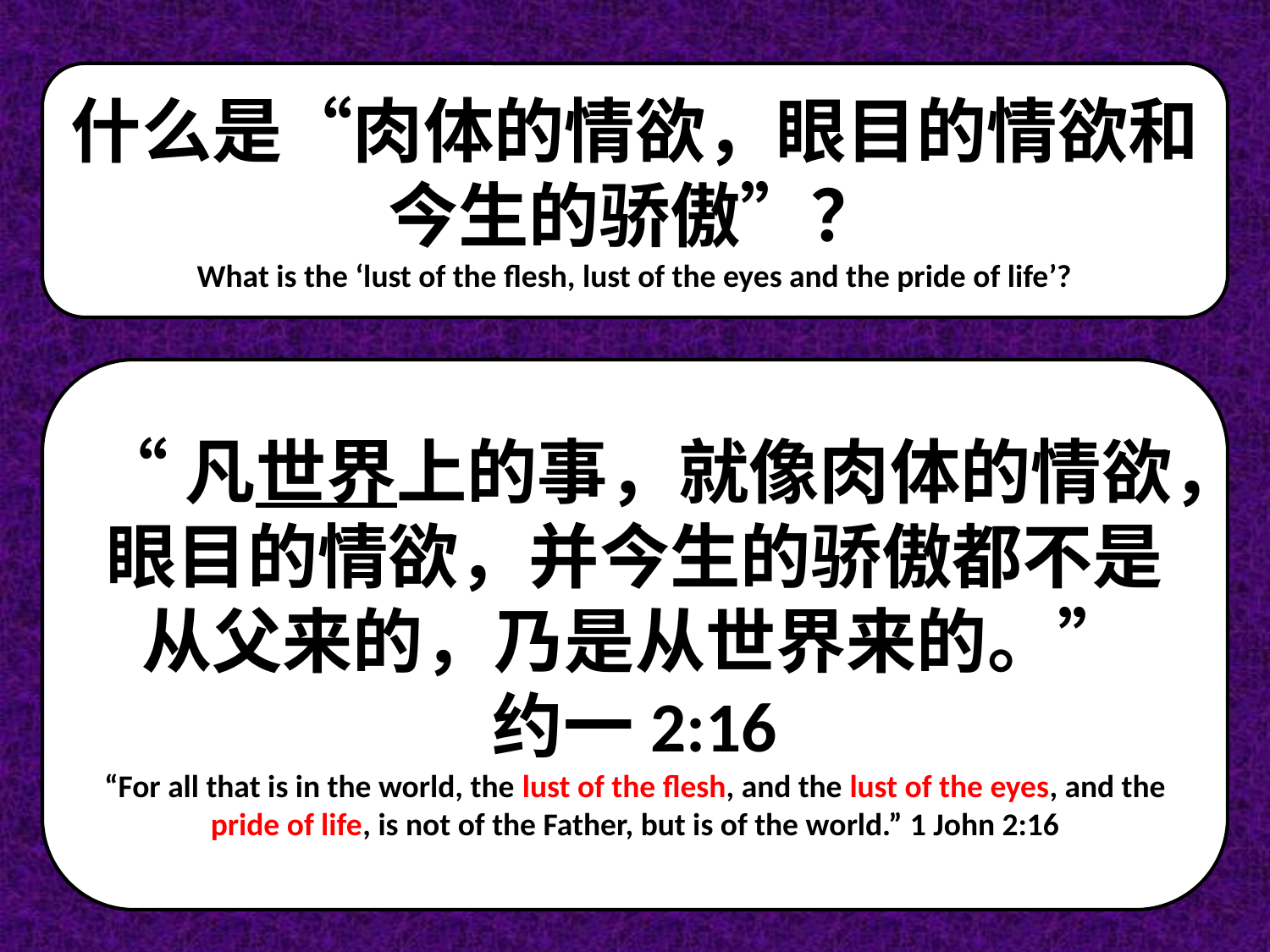

什么是“肉体的情欲，眼目的情欲和今生的骄傲”？
What is the ‘lust of the flesh, lust of the eyes and the pride of life’?
“凡世界上的事，就像肉体的情欲，眼目的情欲，并今生的骄傲都不是从父来的，乃是从世界来的。”
约一2:16
“For all that is in the world, the lust of the flesh, and the lust of the eyes, and the pride of life, is not of the Father, but is of the world.” 1 John 2:16